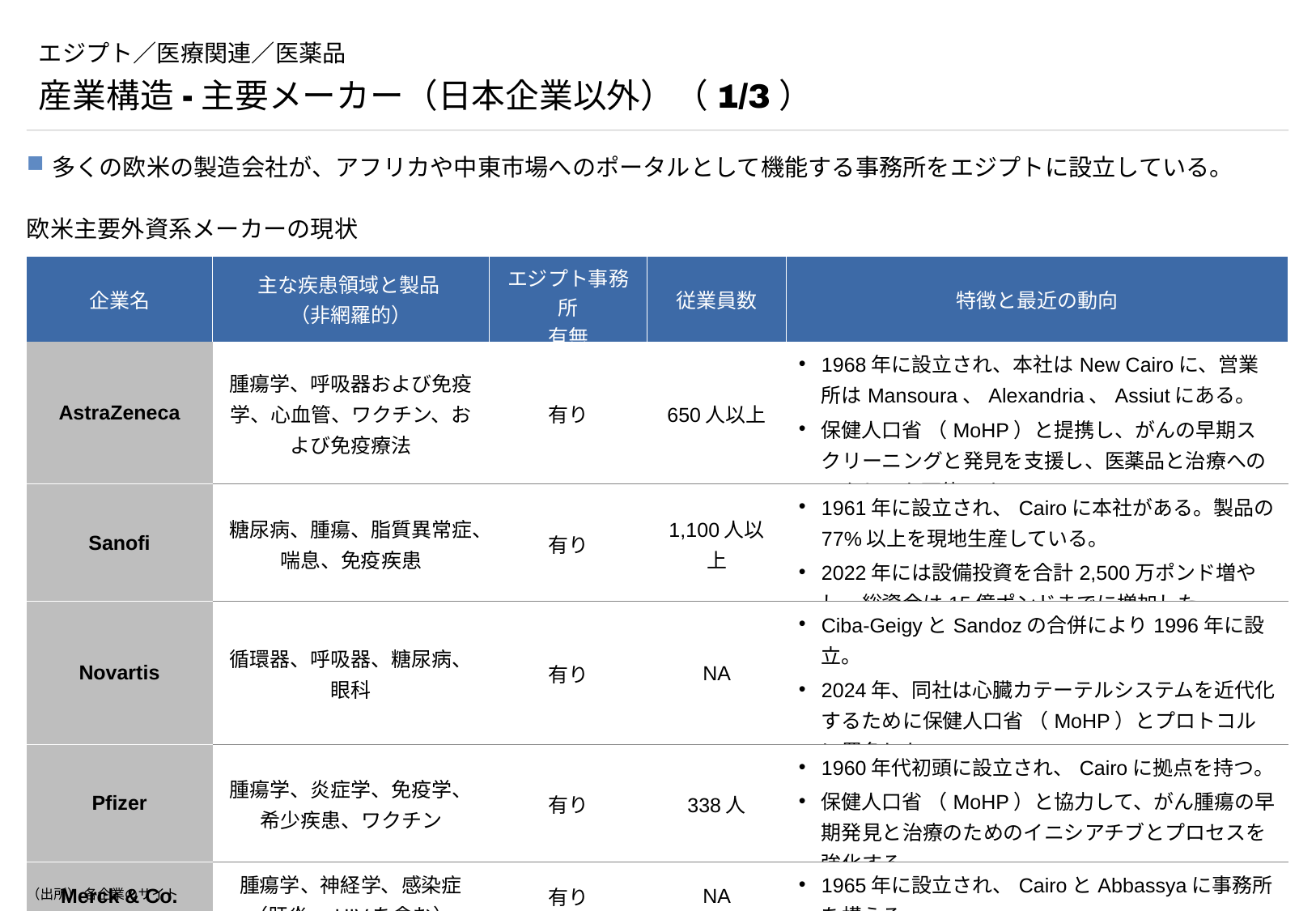

# エジプト／医療関連／医薬品
産業構造-主要メーカー（日本企業以外）（1/3）
多くの欧米の製造会社が、アフリカや中東市場へのポータルとして機能する事務所をエジプトに設立している。
欧米主要外資系メーカーの現状
| 企業名 | 主な疾患領域と製品 （非網羅的） | エジプト事務所 有無 | 従業員数 | 特徴と最近の動向 |
| --- | --- | --- | --- | --- |
| AstraZeneca | 腫瘍学、呼吸器および免疫学、心血管、ワクチン、および免疫療法 | 有り | 650人以上 | 1968年に設立され、本社はNew Cairoに、営業所はMansoura、Alexandria、Assiutにある。 保健人口省 （MoHP）と提携し、がんの早期スクリーニングと発見を支援し、医薬品と治療へのアクセスを可能にする。 |
| Sanofi | 糖尿病、腫瘍、脂質異常症、喘息、免疫疾患 | 有り | 1,100人以上 | 1961年に設立され、Cairoに本社がある。製品の77%以上を現地生産している。 2022年には設備投資を合計2,500万ポンド増やし、総資金は15億ポンドまでに増加した。 |
| Novartis | 循環器、呼吸器、糖尿病、眼科 | 有り | NA | Ciba-GeigyとSandozの合併により1996年に設立。 2024年、同社は心臓カテーテルシステムを近代化するために保健人口省 （MoHP）とプロトコルに署名した。 |
| Pfizer | 腫瘍学、炎症学、免疫学、希少疾患、ワクチン | 有り | 338人 | 1960年代初頭に設立され、Cairoに拠点を持つ。 保健人口省 （MoHP）と協力して、がん腫瘍の早期発見と治療のためのイニシアチブとプロセスを強化する。 |
| Merck & Co. | 腫瘍学、神経学、感染症（肝炎、HIVを含む） | 有り | NA | 1965年に設立され、CairoとAbbassyaに事務所を構える。 |
（出所） 各企業のサイト